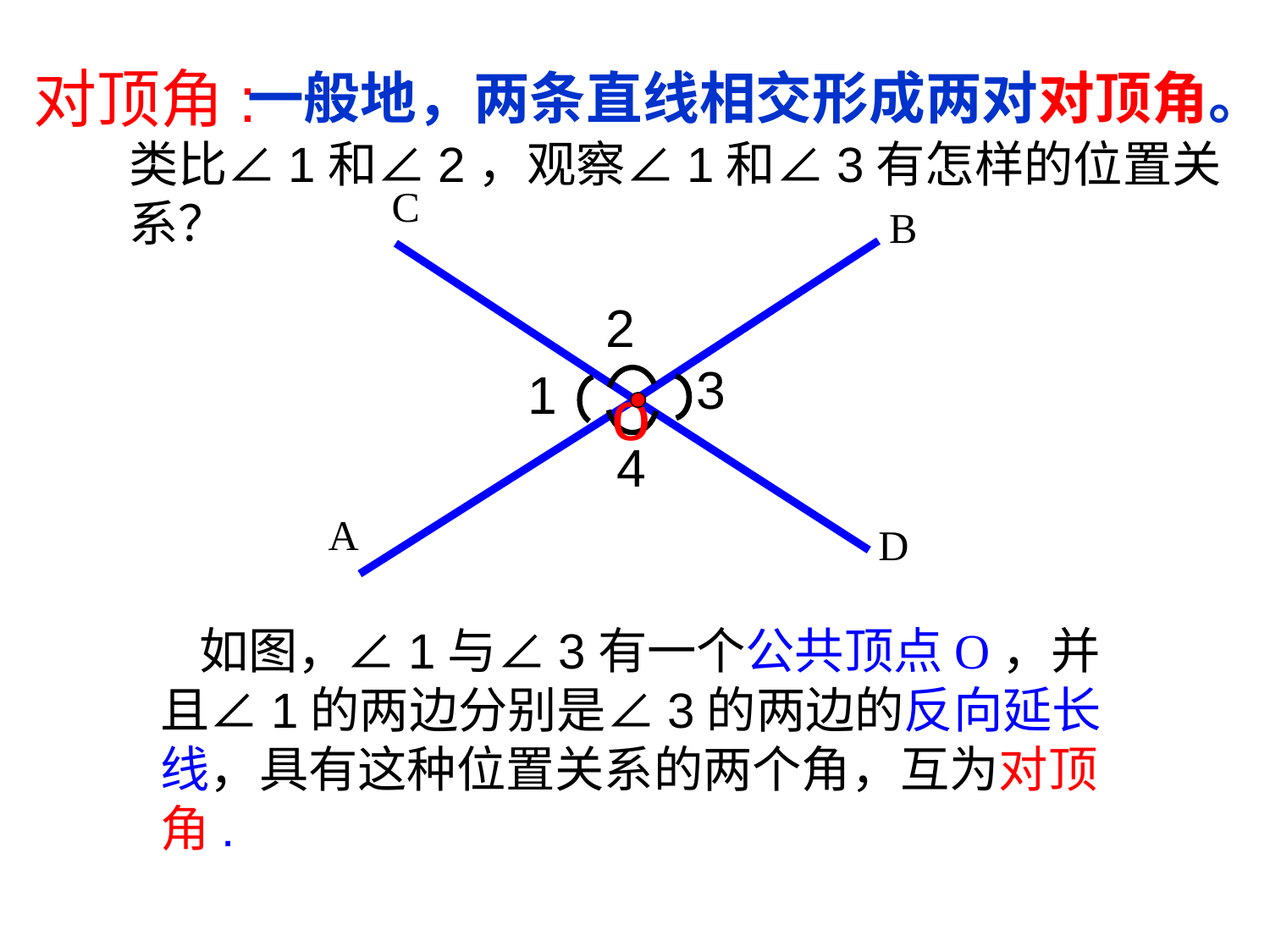

对顶角:
          一般地，两条直线相交形成两对对顶角。
类比∠1和∠2，观察∠1和∠3有怎样的位置关系？
C
B

2

4
3
1
o

A
D
   如图，∠1与∠3有一个公共顶点O，并且∠1的两边分别是∠3的两边的反向延长线，具有这种位置关系的两个角，互为对顶角.